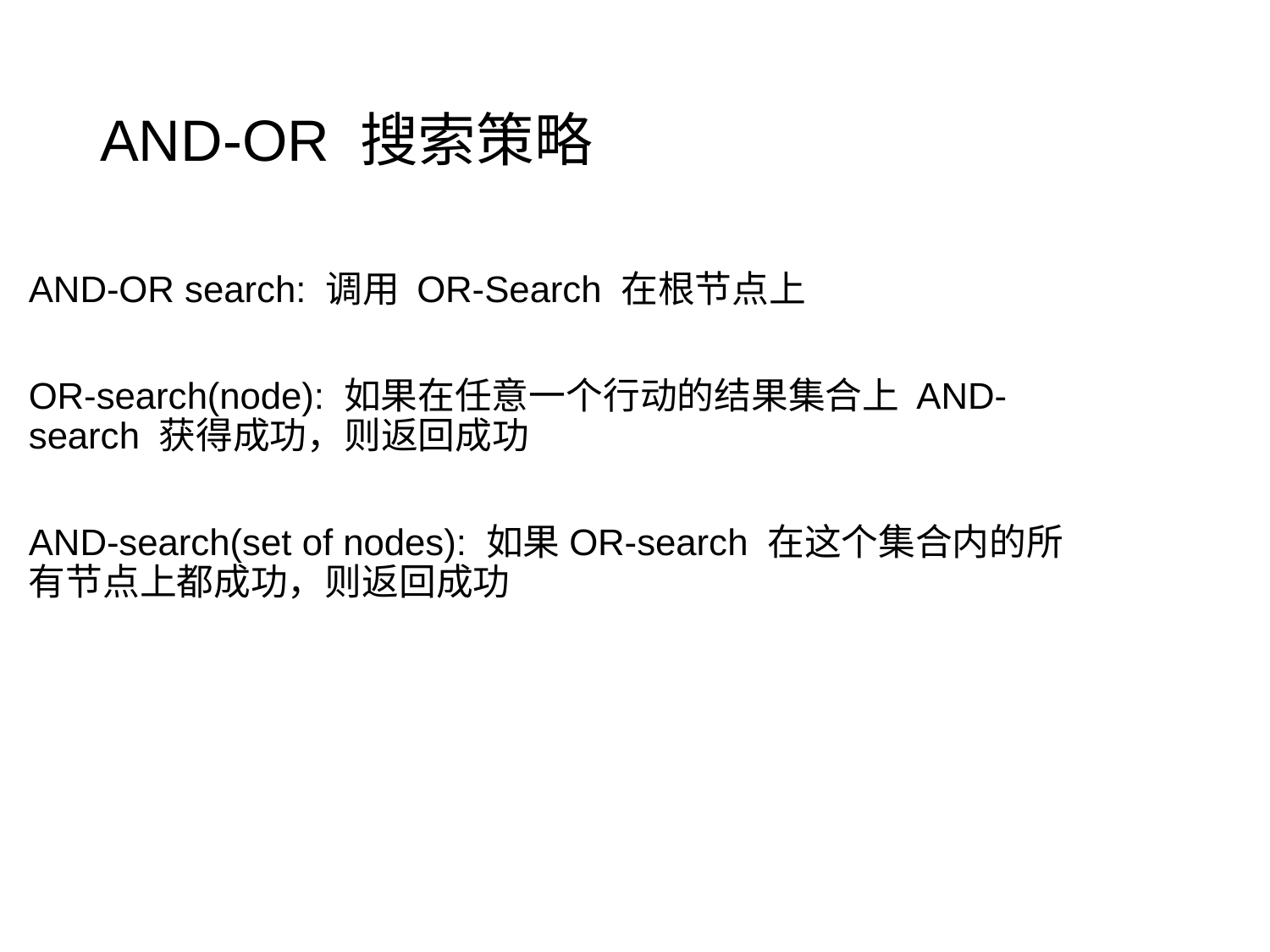

# AND-OR 搜索策略
AND-OR search: 调用 OR-Search 在根节点上

OR-search(node): 如果在任意一个行动的结果集合上 AND-search 获得成功，则返回成功

AND-search(set of nodes): 如果OR-search 在这个集合内的所有节点上都成功，则返回成功